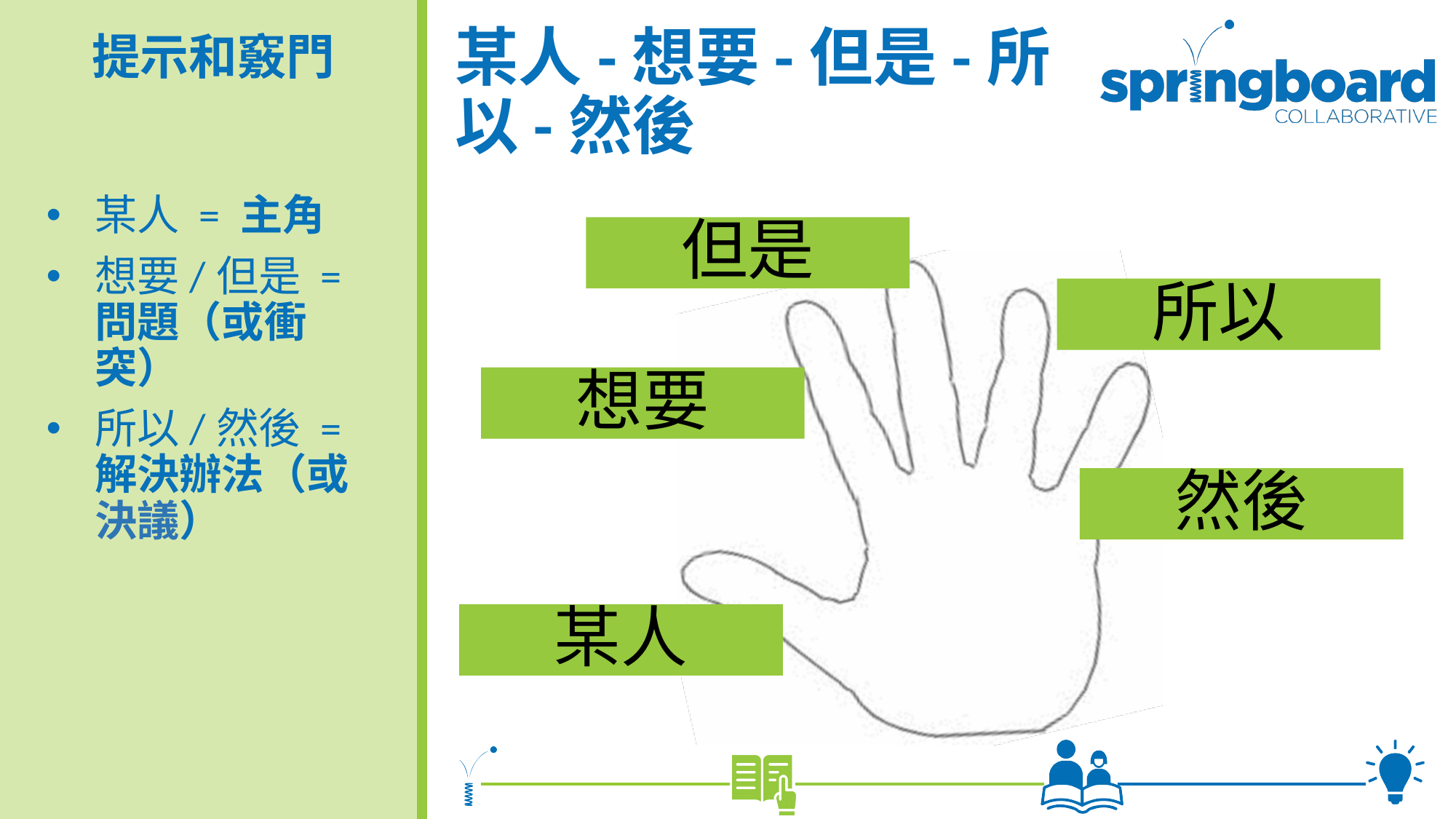

# 某人-想要-但是-所以-然後
提示和竅門
某人 = 主角
想要/但是 = 問題（或衝突）
所以/然後 = 解決辦法（或決議）

但是
所以
想要
然後
某人